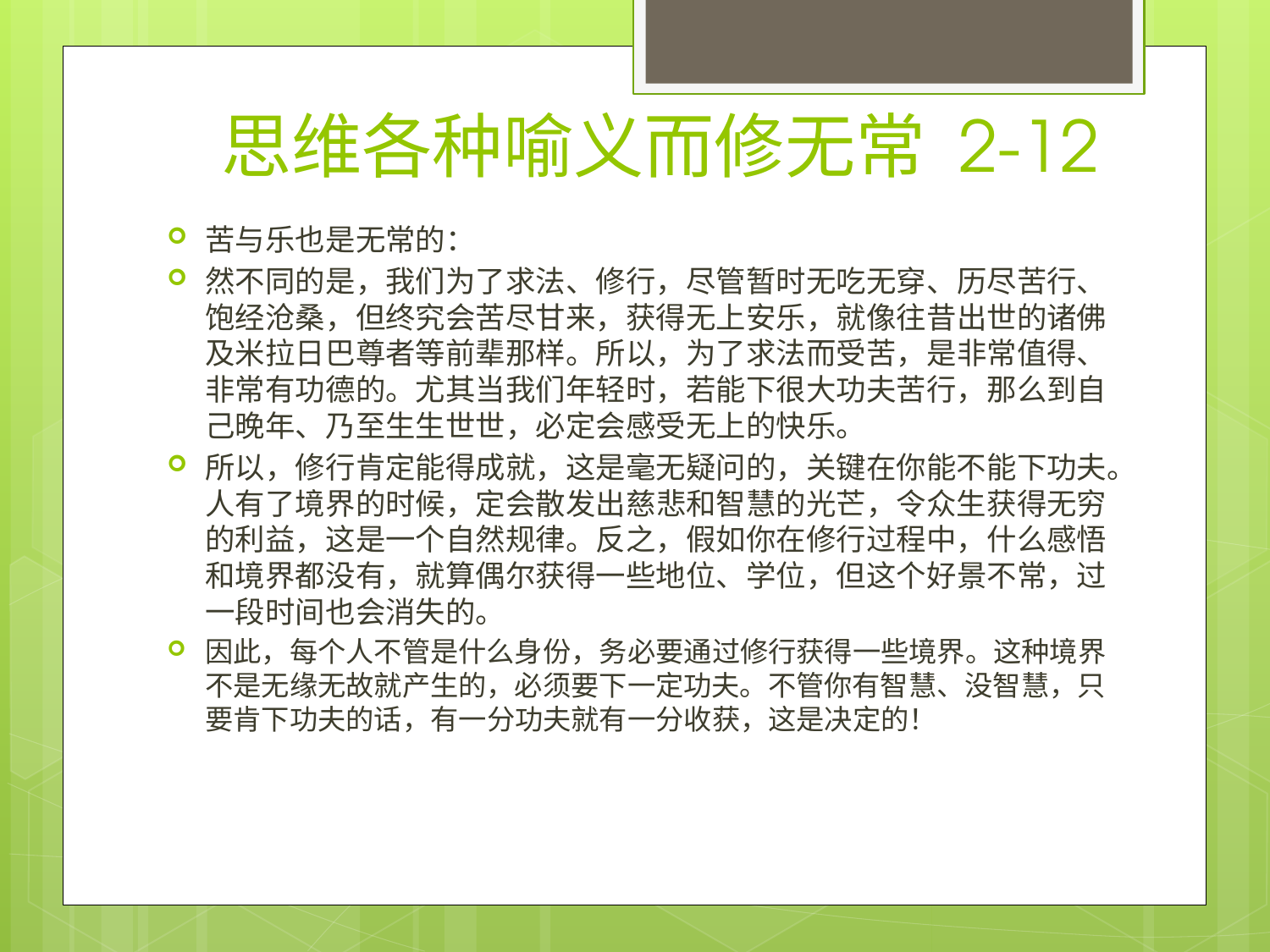

# 思维各种喻义而修无常 2-12
苦与乐也是无常的：
然不同的是，我们为了求法、修行，尽管暂时无吃无穿、历尽苦行、饱经沧桑，但终究会苦尽甘来，获得无上安乐，就像往昔出世的诸佛及米拉日巴尊者等前辈那样。所以，为了求法而受苦，是非常值得、非常有功德的。尤其当我们年轻时，若能下很大功夫苦行，那么到自己晚年、乃至生生世世，必定会感受无上的快乐。
所以，修行肯定能得成就，这是毫无疑问的，关键在你能不能下功夫。人有了境界的时候，定会散发出慈悲和智慧的光芒，令众生获得无穷的利益，这是一个自然规律。反之，假如你在修行过程中，什么感悟和境界都没有，就算偶尔获得一些地位、学位，但这个好景不常，过一段时间也会消失的。
因此，每个人不管是什么身份，务必要通过修行获得一些境界。这种境界不是无缘无故就产生的，必须要下一定功夫。不管你有智慧、没智慧，只要肯下功夫的话，有一分功夫就有一分收获，这是决定的！